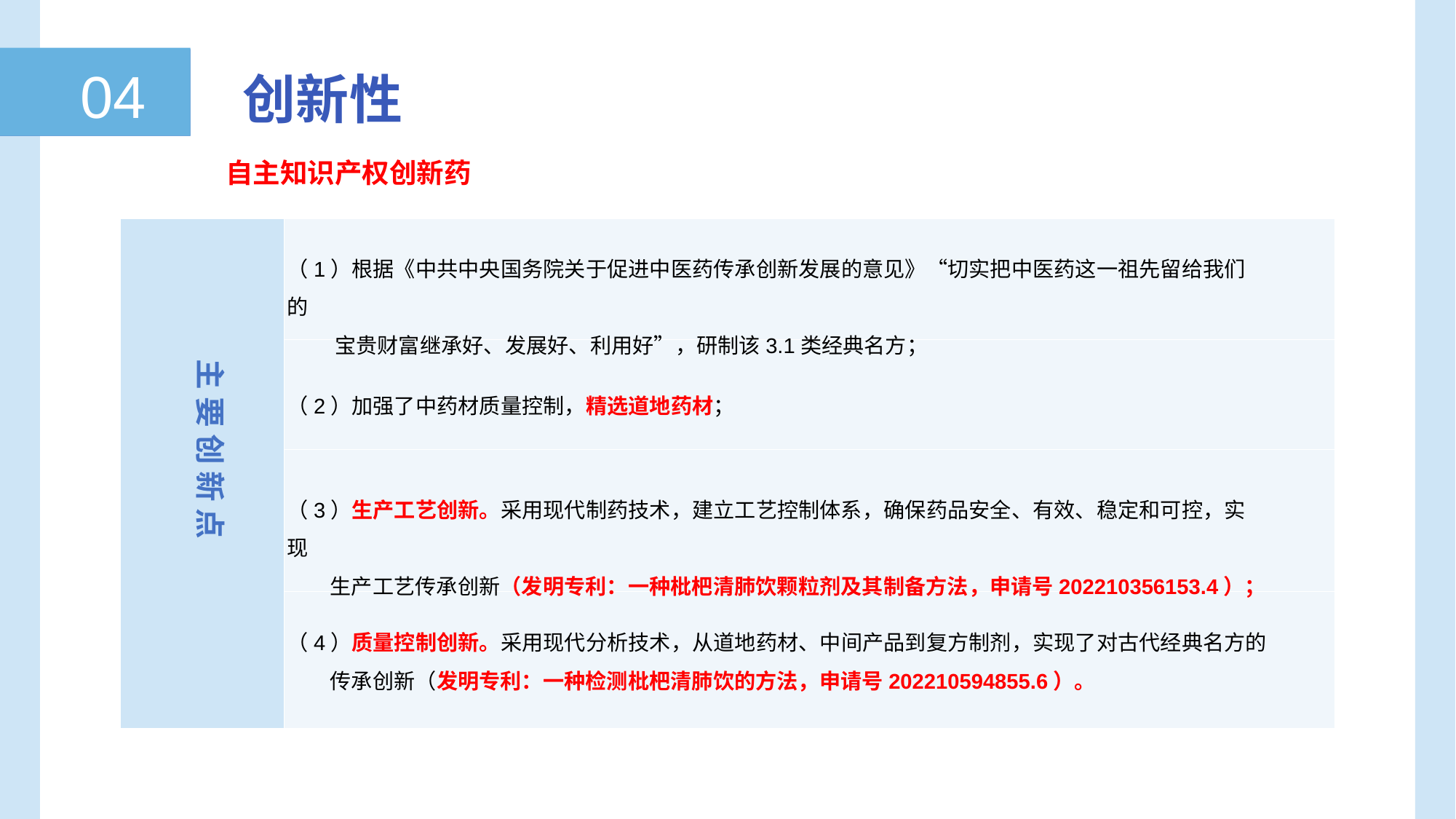

04    创新性

04

自主知识产权创新药
|  |  |
| --- | --- |
|  |  |
|  |  |
|  |  |
（1）根据《中共中央国务院关于促进中医药传承创新发展的意见》“切实把中医药这一祖先留给我们的
         宝贵财富继承好、发展好、利用好”，研制该3.1类经典名方；
主 要 创 新 点
（2）加强了中药材质量控制，精选道地药材；
（3）生产工艺创新。采用现代制药技术，建立工艺控制体系，确保药品安全、有效、稳定和可控，实现
        生产工艺传承创新（发明专利：一种枇杷清肺饮颗粒剂及其制备方法，申请号202210356153.4）；

（4）质量控制创新。采用现代分析技术，从道地药材、中间产品到复方制剂，实现了对古代经典名方的
        传承创新（发明专利：一种检测枇杷清肺饮的方法，申请号202210594855.6）。